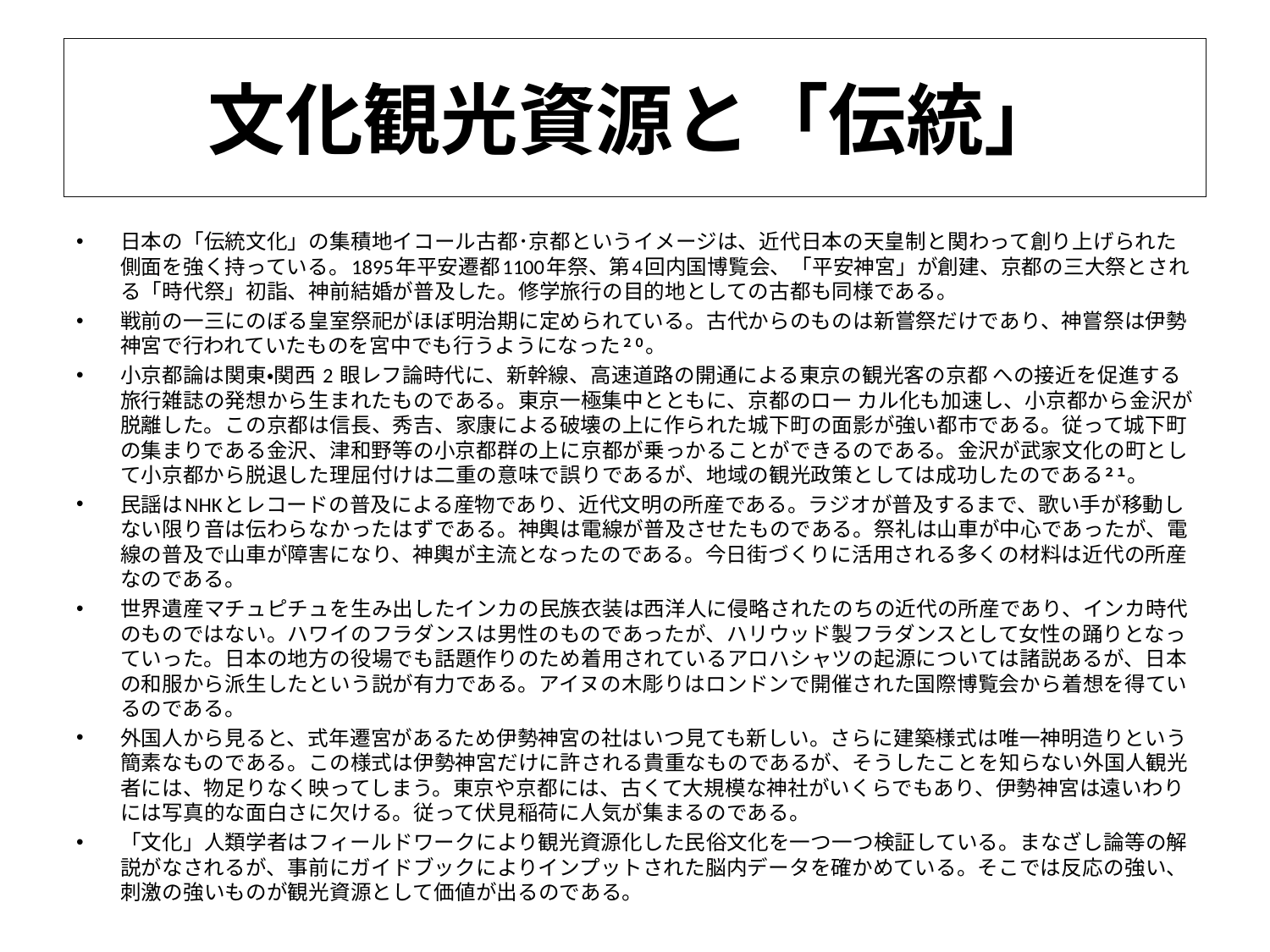

# 文化観光資源と「伝統」
日本の「伝統文化」の集積地イコール古都･京都というイメージは、近代日本の天皇制と関わって創り上げられた側面を強く持っている。1895年平安遷都1100年祭、第4回内国博覧会、「平安神宮」が創建、京都の三大祭とされる「時代祭」初詣、神前結婚が普及した。修学旅行の目的地としての古都も同様である。
戦前の一三にのぼる皇室祭祀がほぼ明治期に定められている。古代からのものは新嘗祭だけであり、神嘗祭は伊勢神宮で行われていたものを宮中でも行うようになった２０。
小京都論は関東・関西 2 眼レフ論時代に、新幹線、高速道路の開通による東京の観光客の京都 への接近を促進する旅行雑誌の発想から生まれたものである。東京一極集中とともに、京都のロー カル化も加速し、小京都から金沢が脱離した。この京都は信長、秀吉、家康による破壊の上に作られた城下町の面影が強い都市である。従って城下町の集まりである金沢、津和野等の小京都群の上に京都が乗っかることができるのである。金沢が武家文化の町として小京都から脱退した理屈付けは二重の意味で誤りであるが、地域の観光政策としては成功したのである２１。
民謡はNHKとレコードの普及による産物であり、近代文明の所産である。ラジオが普及するまで、歌い手が移動しない限り音は伝わらなかったはずである。神輿は電線が普及させたものである。祭礼は山車が中心であったが、電線の普及で山車が障害になり、神輿が主流となったのである。今日街づくりに活用される多くの材料は近代の所産なのである。
世界遺産マチュピチュを生み出したインカの民族衣装は西洋人に侵略されたのちの近代の所産であり、インカ時代のものではない。ハワイのフラダンスは男性のものであったが、ハリウッド製フラダンスとして女性の踊りとなっていった。日本の地方の役場でも話題作りのため着用されているアロハシャツの起源については諸説あるが、日本の和服から派生したという説が有力である。アイヌの木彫りはロンドンで開催された国際博覧会から着想を得ているのである。
外国人から見ると、式年遷宮があるため伊勢神宮の社はいつ見ても新しい。さらに建築様式は唯一神明造りという簡素なものである。この様式は伊勢神宮だけに許される貴重なものであるが、そうしたことを知らない外国人観光者には、物足りなく映ってしまう。東京や京都には、古くて大規模な神社がいくらでもあり、伊勢神宮は遠いわりには写真的な面白さに欠ける。従って伏見稲荷に人気が集まるのである。
「文化」人類学者はフィールドワークにより観光資源化した民俗文化を一つ一つ検証している。まなざし論等の解説がなされるが、事前にガイドブックによりインプットされた脳内データを確かめている。そこでは反応の強い、刺激の強いものが観光資源として価値が出るのである。